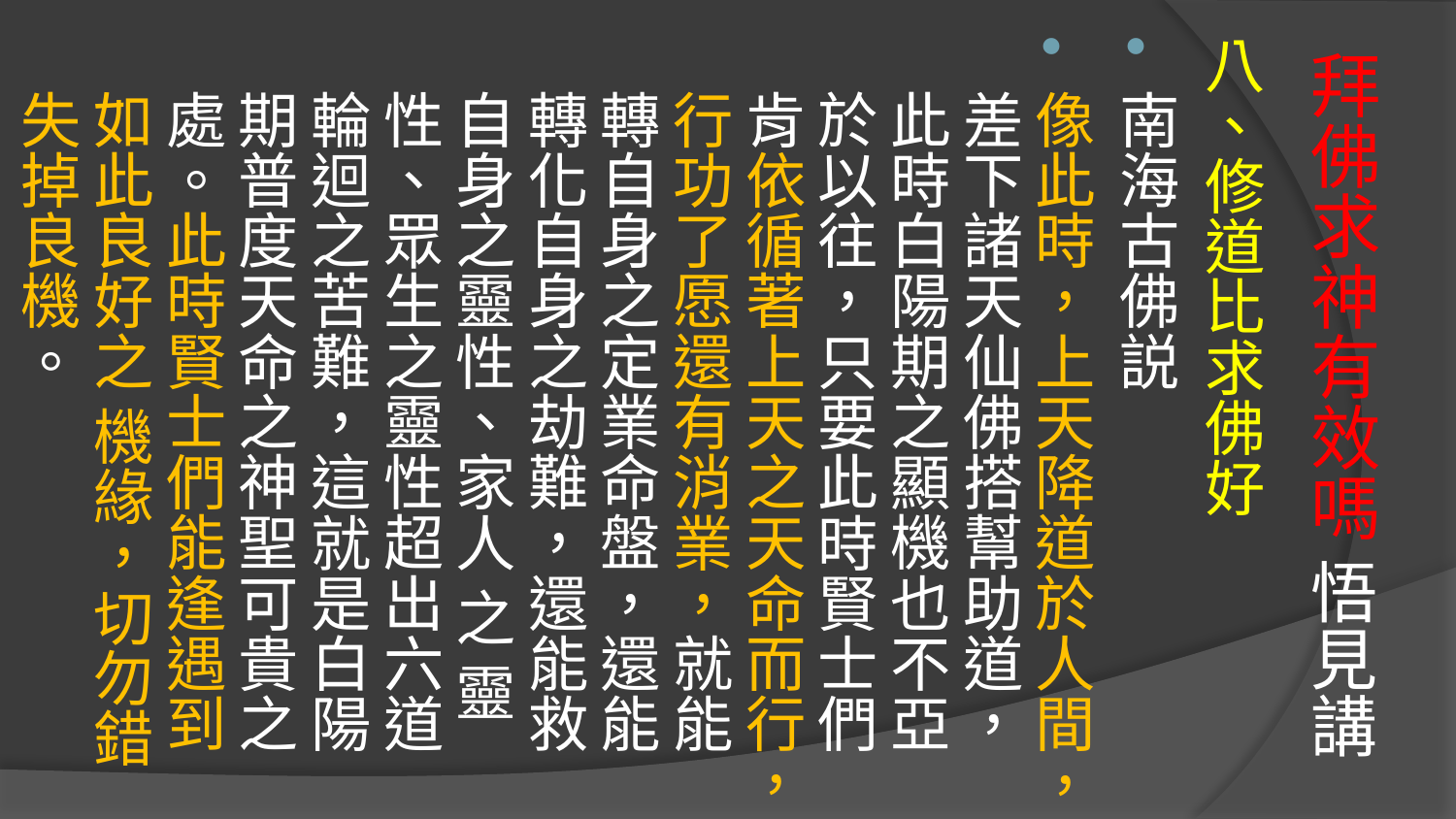

八、修道比求佛好
南海古佛説
像此時，上天降道於人間，差下諸天仙佛搭幫助道，此時白陽期之顯機也不亞於以往，只要此時賢士們肯依循著上天之天命而行，行功了愿還有消業，就能轉自身之定業命盤，還能轉化自身之劫難，還能救自身之靈性、家人 之 靈性、眾生之靈性超出六道輪迴之苦難，這就是白陽期普度天命之神聖可貴之處。此時賢士們能逢遇到如此良好之 機緣，切勿錯失掉良機。
# 拜佛求神有效嗎 悟見講